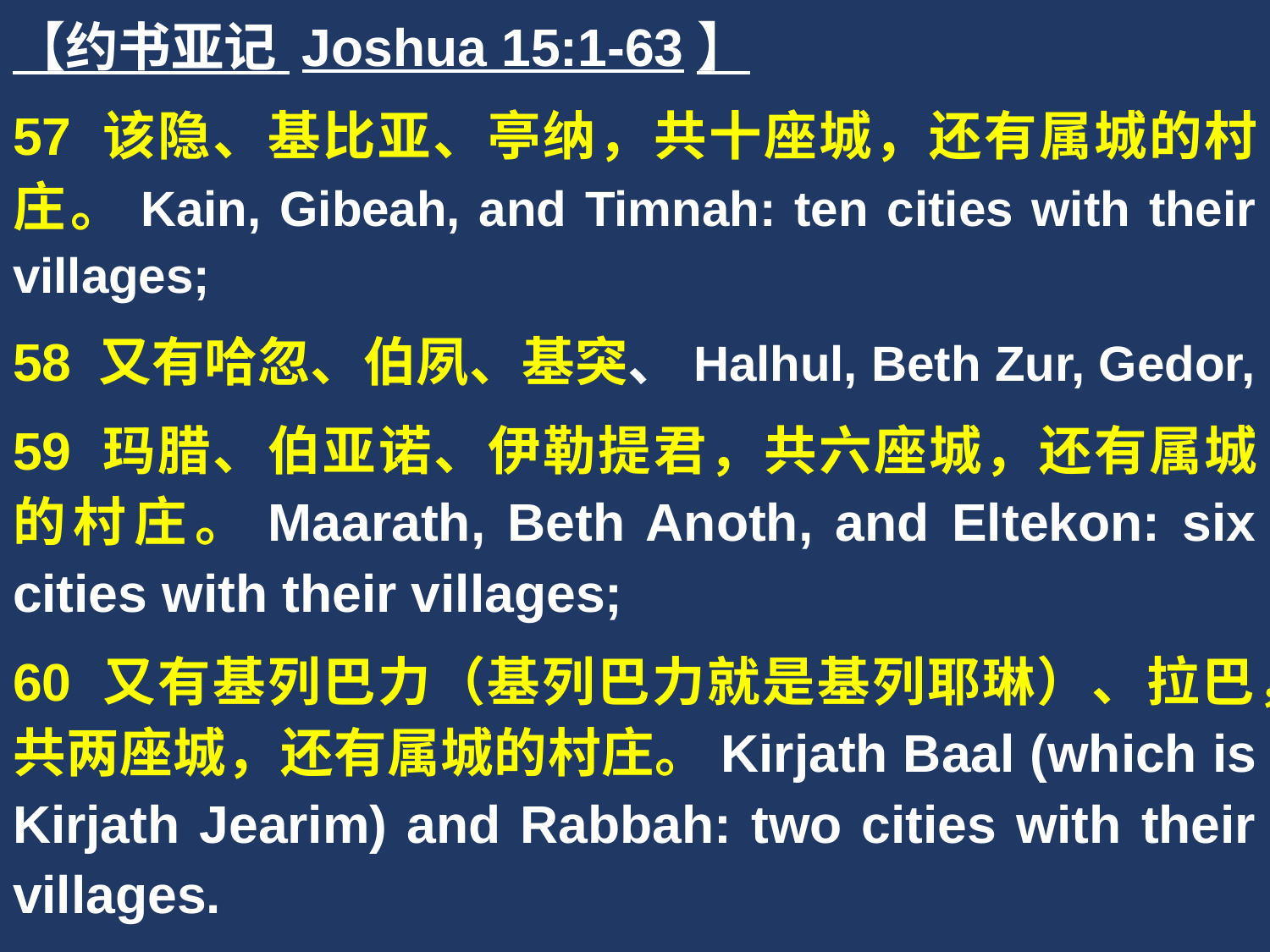

【约书亚记 Joshua 15:1-63】
57 该隐、基比亚、亭纳，共十座城，还有属城的村庄。Kain, Gibeah, and Timnah: ten cities with their villages;
58 又有哈忽、伯夙、基突、Halhul, Beth Zur, Gedor,
59 玛腊、伯亚诺、伊勒提君，共六座城，还有属城的村庄。Maarath, Beth Anoth, and Eltekon: six cities with their villages;
60 又有基列巴力（基列巴力就是基列耶琳）、拉巴，共两座城，还有属城的村庄。Kirjath Baal (which is Kirjath Jearim) and Rabbah: two cities with their villages.